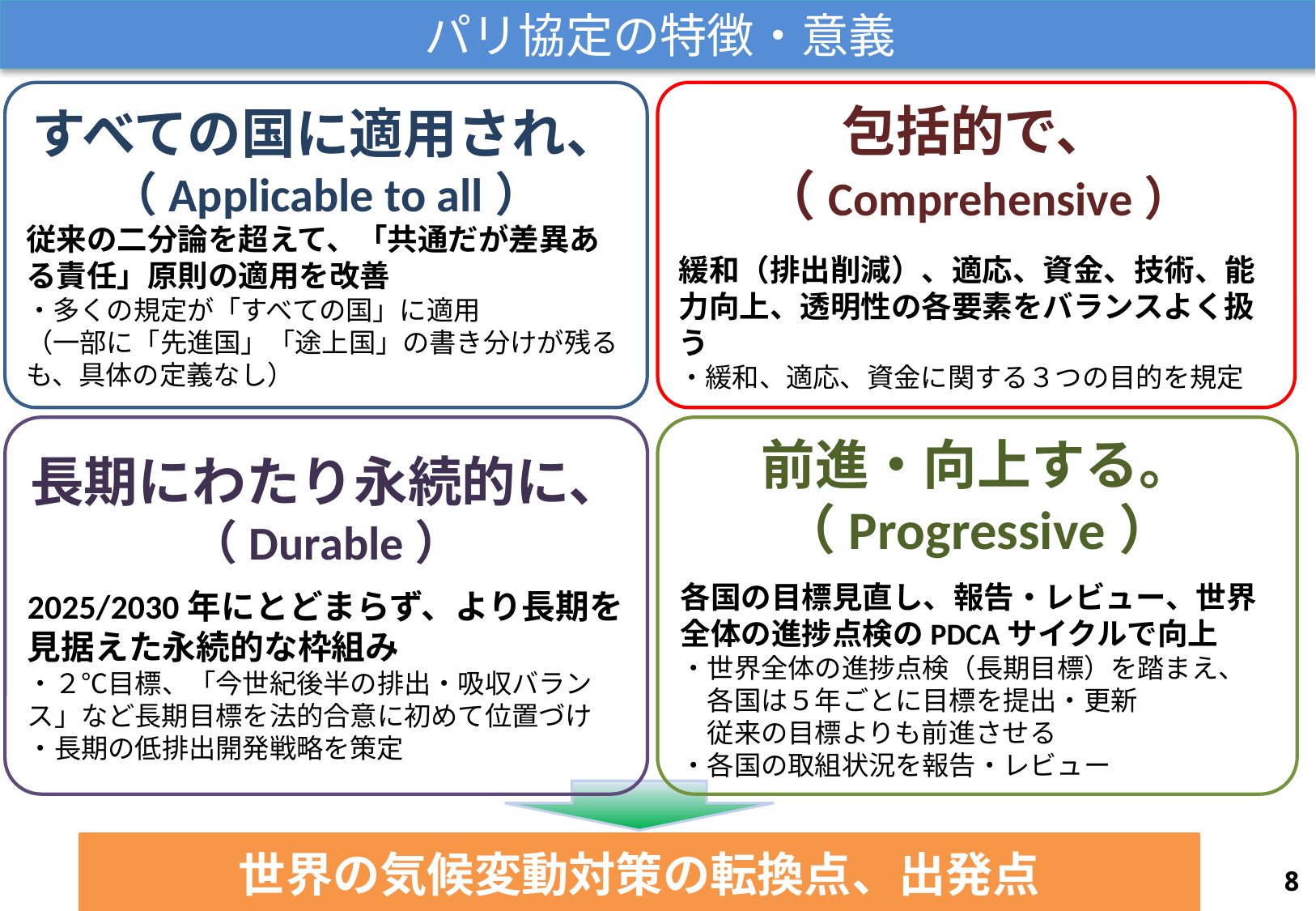

パリ協定の特徴・意義
すべての国に適用され、（Applicable to all）
従来の二分論を超えて、「共通だが差異ある責任」原則の適用を改善
・多くの規定が「すべての国」に適用
（一部に「先進国」「途上国」の書き分けが残るも、具体の定義なし）
包括的で、（Comprehensive）

緩和（排出削減）、適応、資金、技術、能力向上、透明性の各要素をバランスよく扱う
・緩和、適応、資金に関する３つの目的を規定
長期にわたり永続的に、
（Durable）

2025/2030年にとどまらず、より長期を見据えた永続的な枠組み
・２℃目標、「今世紀後半の排出・吸収バランス」など長期目標を法的合意に初めて位置づけ
・長期の低排出開発戦略を策定
前進・向上する。（Progressive）

各国の目標見直し、報告・レビュー、世界全体の進捗点検のPDCAサイクルで向上
・世界全体の進捗点検（長期目標）を踏まえ、
　各国は５年ごとに目標を提出・更新
　従来の目標よりも前進させる
・各国の取組状況を報告・レビュー

世界の気候変動対策の転換点、出発点
8